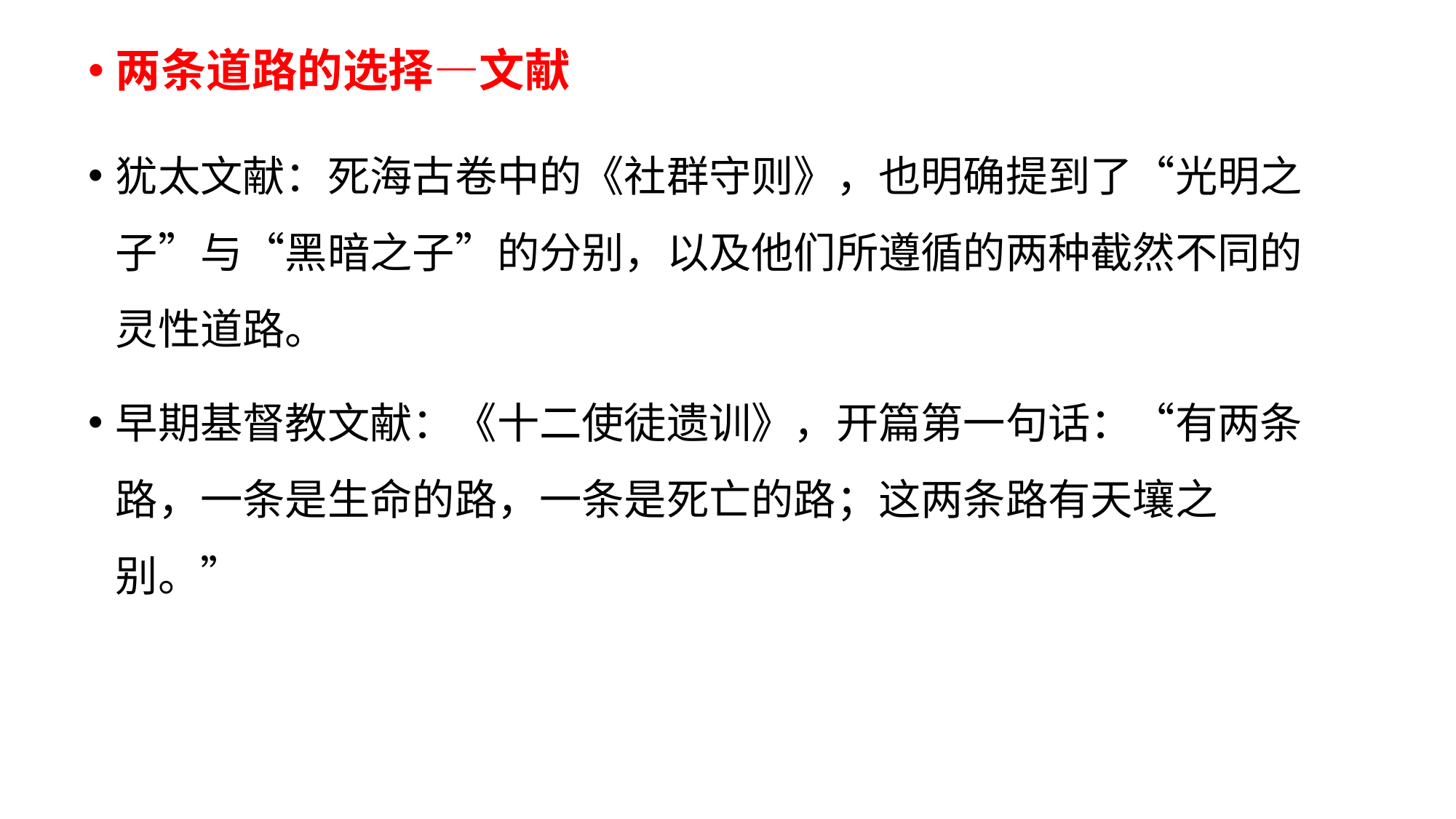

两条道路的选择—文献
犹太文献：死海古卷中的《社群守则》，也明确提到了“光明之子”与“黑暗之子”的分别，以及他们所遵循的两种截然不同的灵性道路。
早期基督教文献：《十二使徒遗训》，开篇第一句话：“有两条路，一条是生命的路，一条是死亡的路；这两条路有天壤之别。”